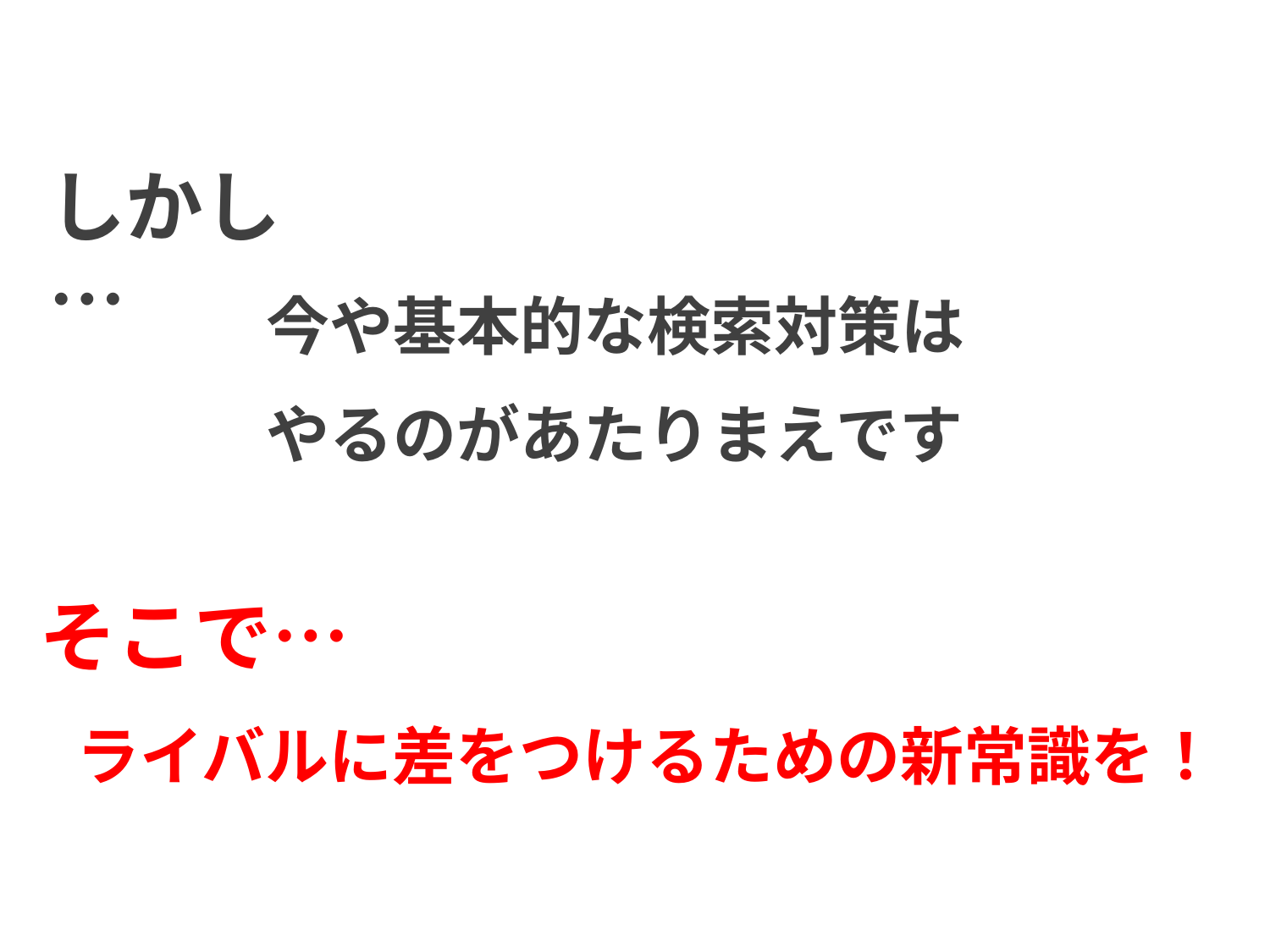

しかし…

今や基本的な検索対策は
やるのがあたりまえです
そこで…
ライバルに差をつけるための新常識を！